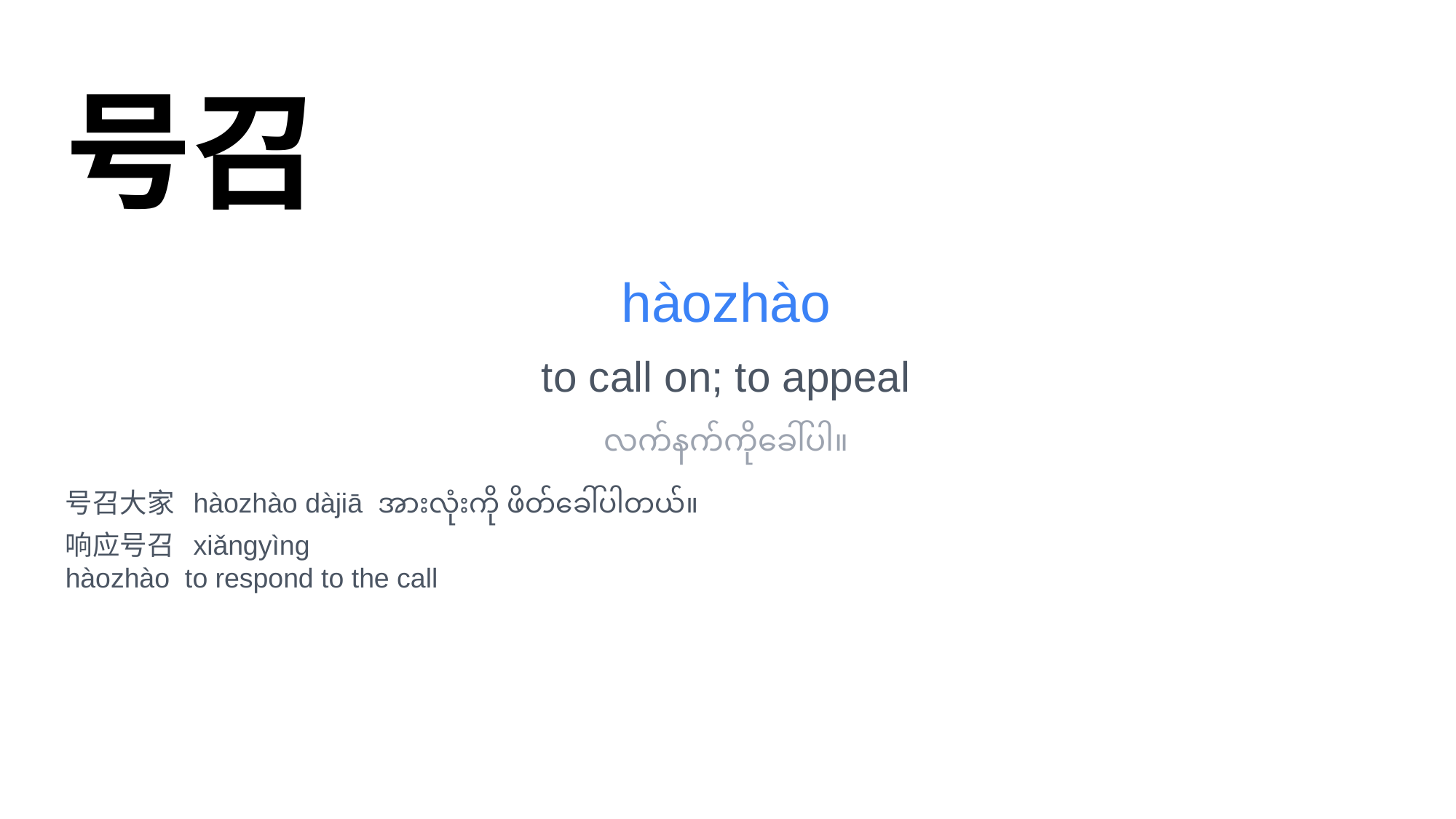

号召
hàozhào
to call on; to appeal
လက်နက်ကိုခေါ်ပါ။
号召大家  hàozhào dàjiā  အားလုံးကို ဖိတ်ခေါ်ပါတယ်။
响应号召  xiǎngyìng
hàozhào  to respond to the call